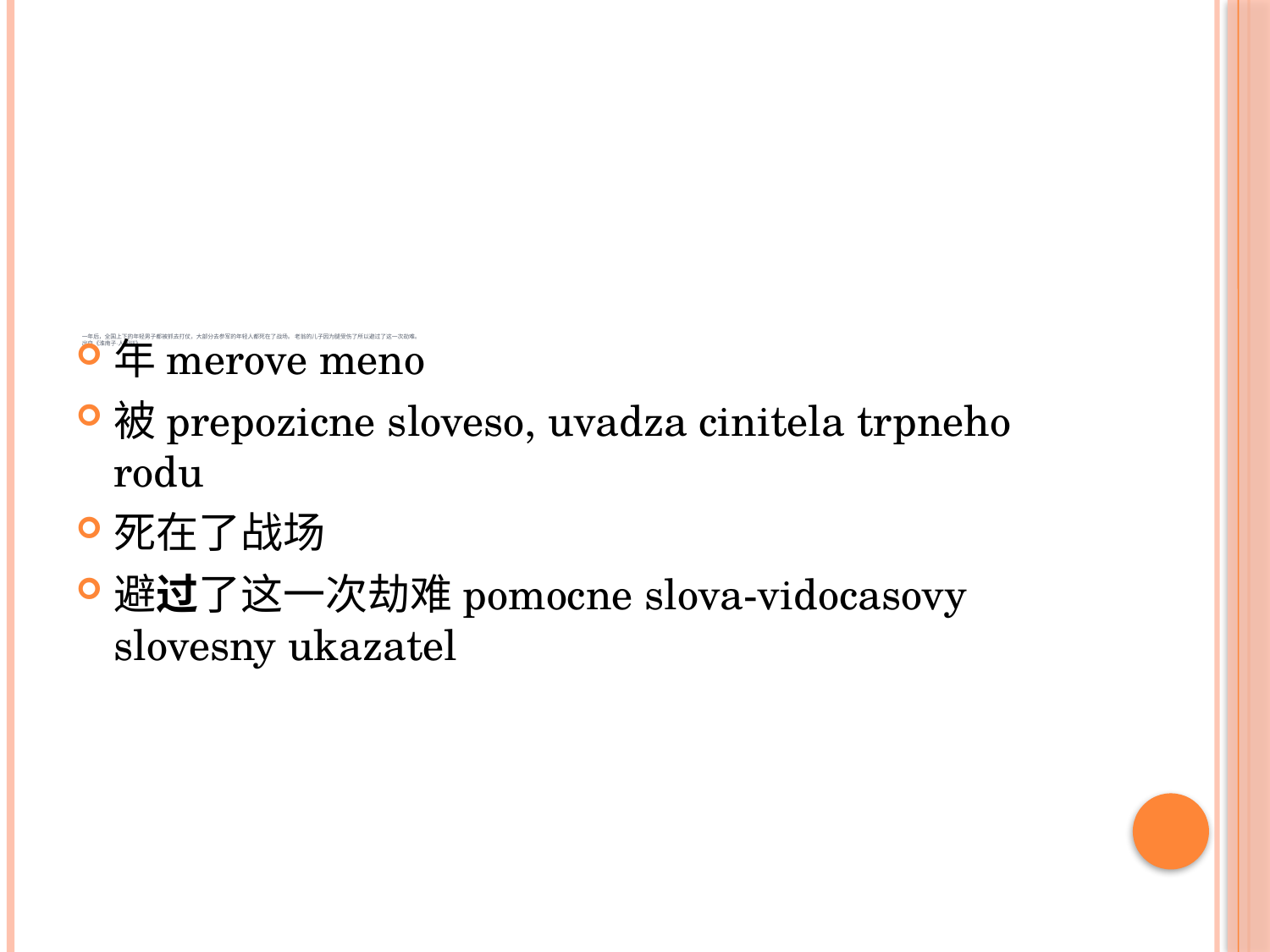

年merove meno
被prepozicne sloveso, uvadza cinitela trpneho rodu
死在了战场
避过了这一次劫难pomocne slova-vidocasovy slovesny ukazatel

# 一年后，全国上下的年轻男子都被抓去打仗，大部分去参军的年轻人都死在了战场。 老翁的儿子因为腿受伤了所以避过了这一次劫难。 出自《淮南子·人间训》